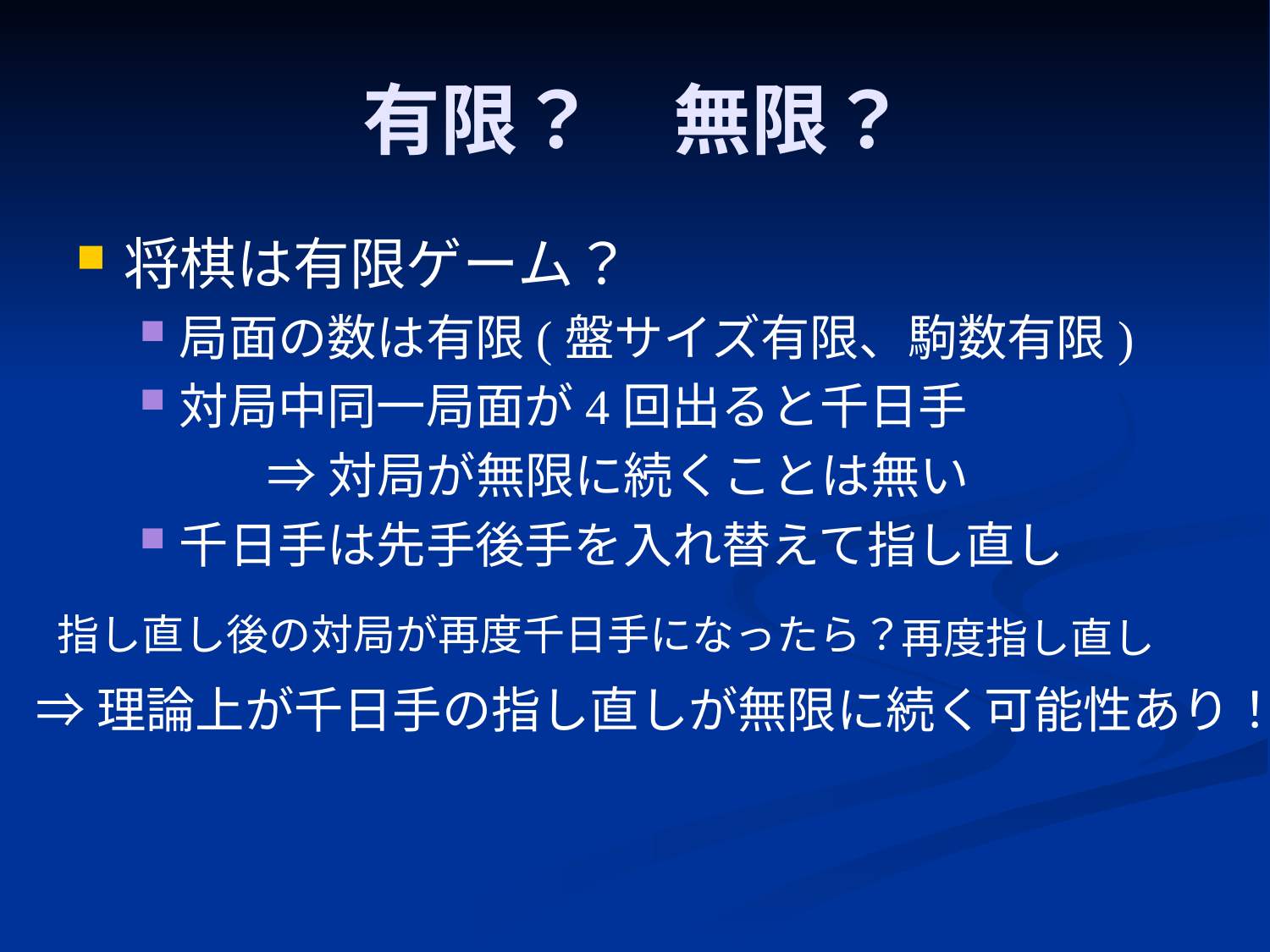

# 有限？　無限？
将棋は有限ゲーム？
局面の数は有限(盤サイズ有限、駒数有限)
対局中同一局面が4回出ると千日手
	⇒対局が無限に続くことは無い
千日手は先手後手を入れ替えて指し直し
指し直し後の対局が再度千日手になったら？
再度指し直し
⇒理論上が千日手の指し直しが無限に続く可能性あり！